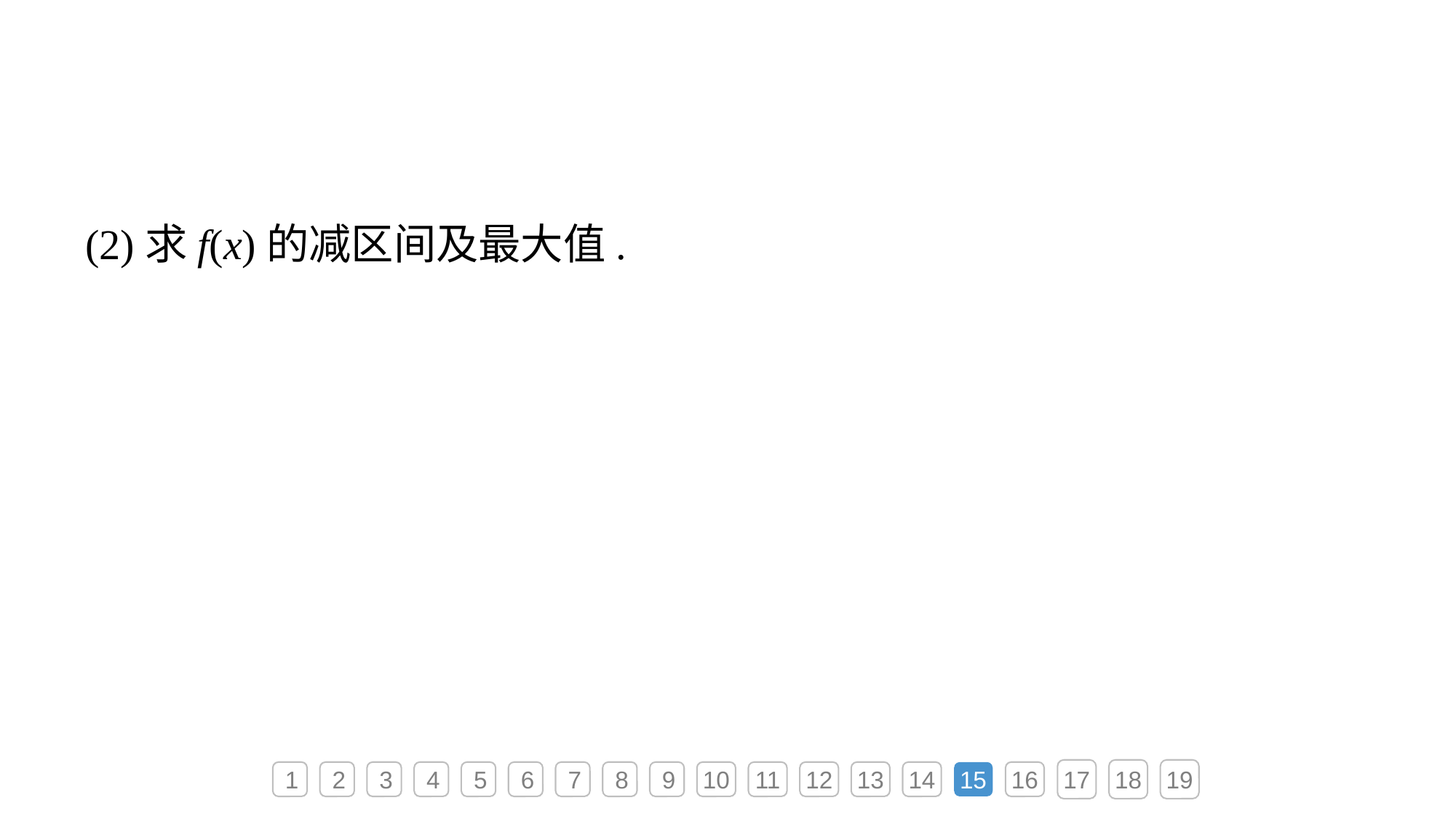

(2)求f(x)的减区间及最大值.
17
18
19
1
2
3
4
5
6
7
8
9
10
11
12
13
14
15
16